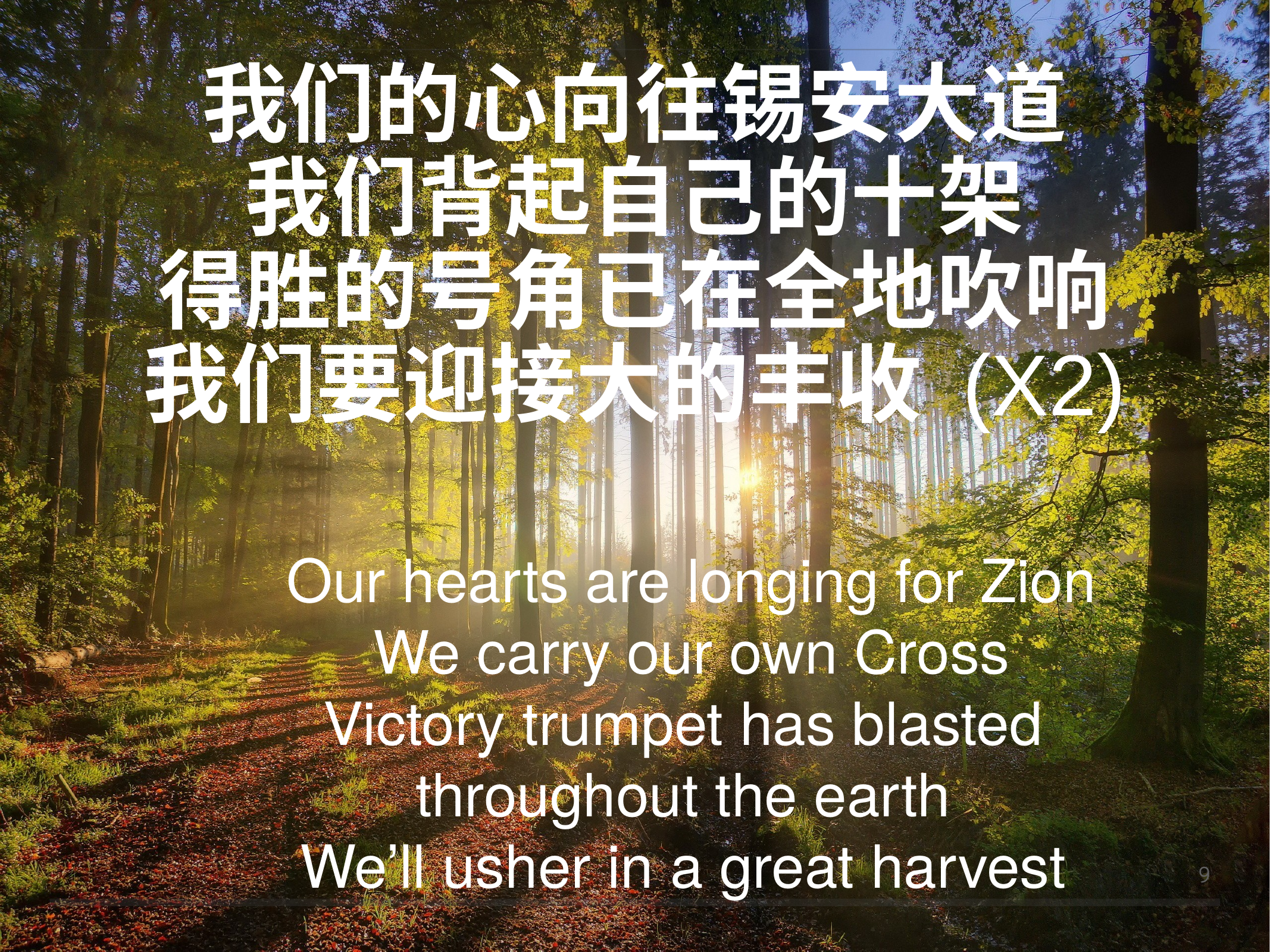

# 我们的心向往锡安大道
我们背起自己的十架
得胜的号角已在全地吹响
我们要迎接大的丰收 (x2)
Our hearts are longing for Zion
We carry our own Cross
Victory trumpet has blasted
throughout the earth
We’ll usher in a great harvest
9